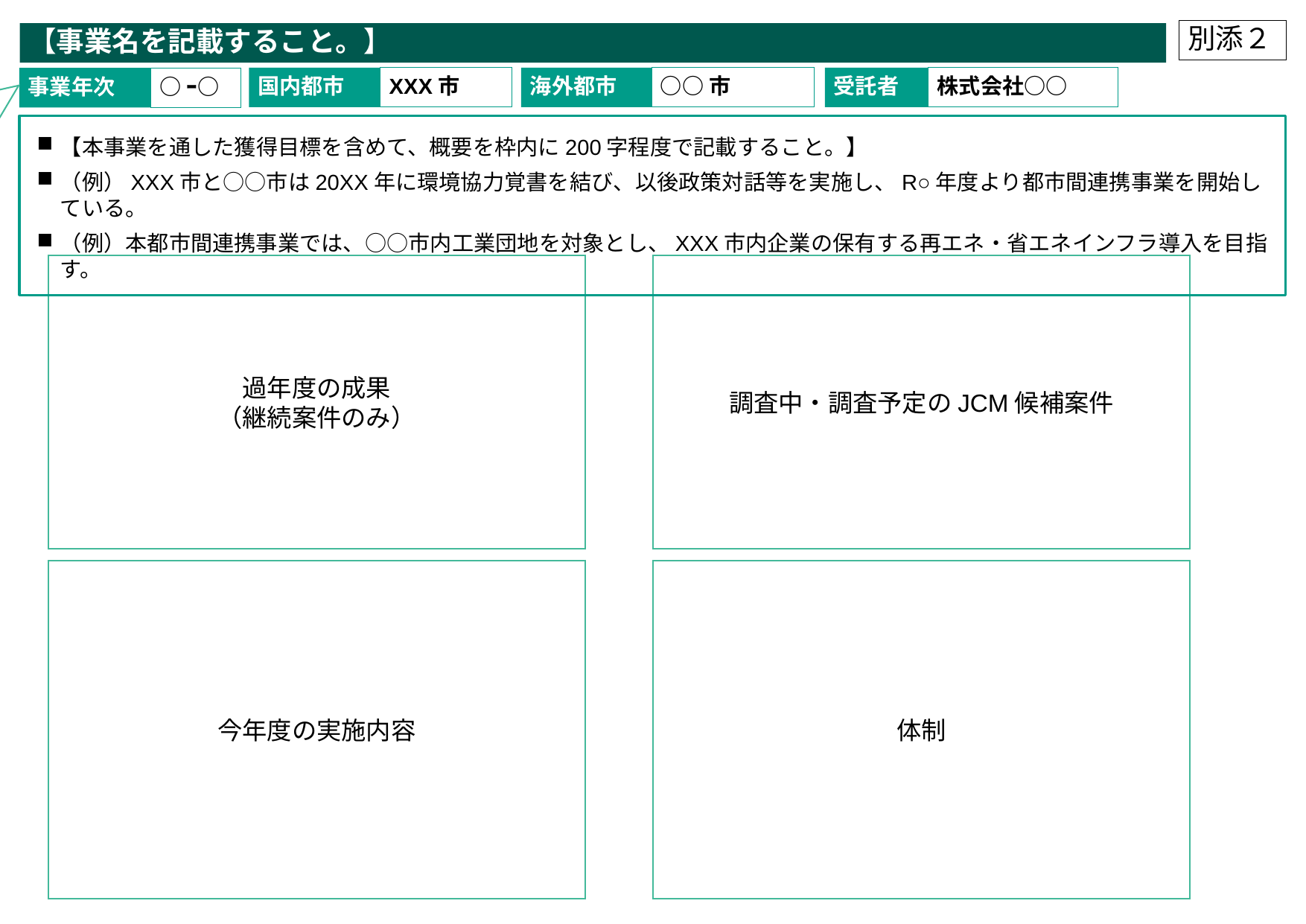

別添２
# 【事業名を記載すること。】
国内都市
XXX市
海外都市
○○市
受託者
株式会社○○
事業年次
○ｰ○
記入例：
フェーズ１ ３年目
→１ｰ３と記載
フェーズ２　２年目(合計５年目)
→２ｰ２と記載
【本事業を通した獲得目標を含めて、概要を枠内に200字程度で記載すること。】
（例）XXX市と○○市は20XX年に環境協力覚書を結び、以後政策対話等を実施し、R○年度より都市間連携事業を開始している。
（例）本都市間連携事業では、○○市内工業団地を対象とし、XXX市内企業の保有する再エネ・省エネインフラ導入を目指す。
過年度の成果
（継続案件のみ）
調査中・調査予定のJCM候補案件
各項目の分量は自由だが、
①過年度の成果（継続案件のみ）
②今年度の実施内容
③調査中・調査予定のJCM候補案件
④体制
を明記すること。
今年度の実施内容
体制